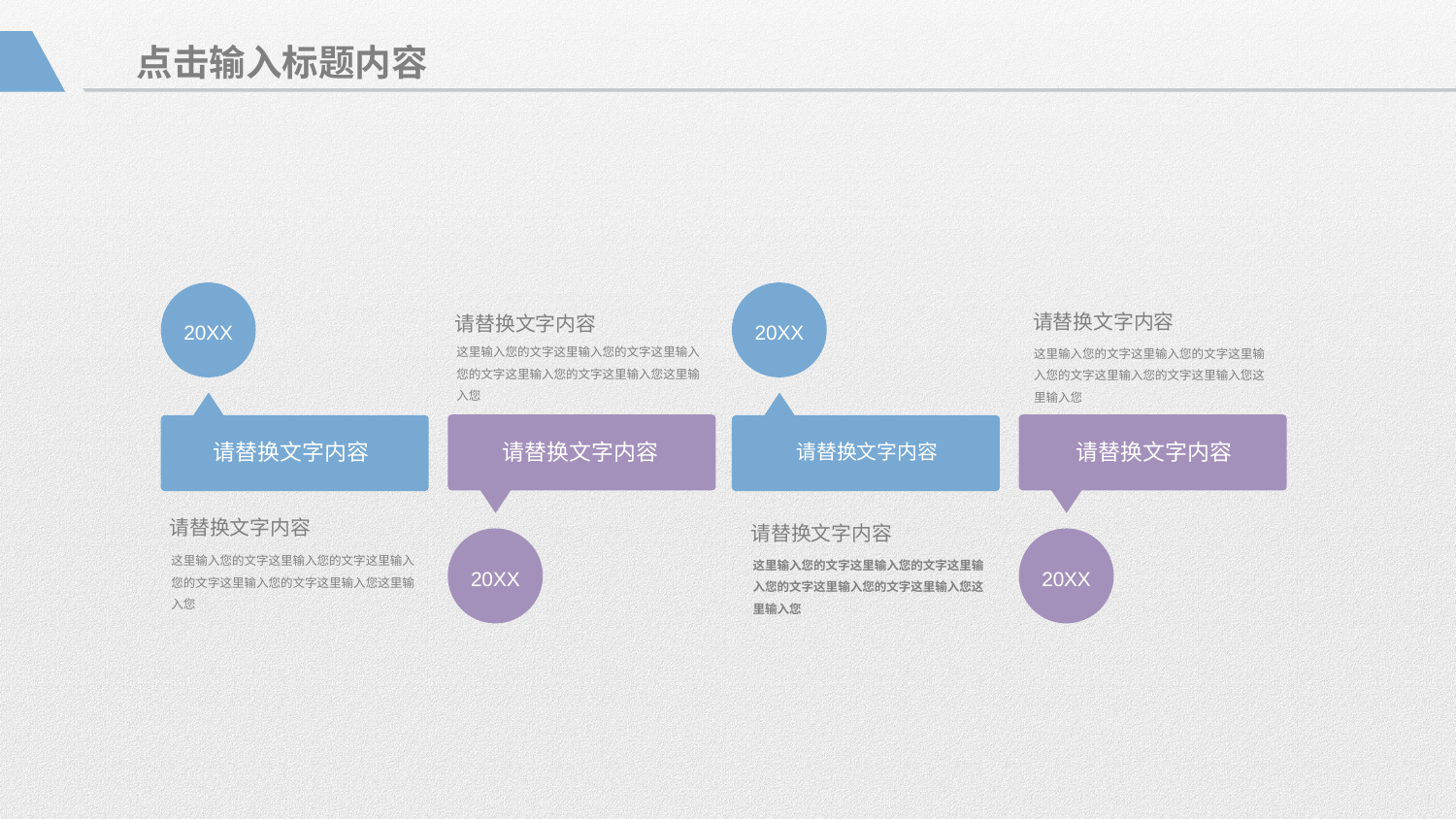

点击输入标题内容

20XX

20XX
请替换文字内容
请替换文字内容
这里输入您的文字这里输入您的文字这里输入您的文字这里输入您的文字这里输入您这里输入您
这里输入您的文字这里输入您的文字这里输入您的文字这里输入您的文字这里输入您这里输入您

请替换文字内容
请替换文字内容
请替换文字内容
请替换文字内容
请替换文字内容
请替换文字内容

20XX

20XX
这里输入您的文字这里输入您的文字这里输入您的文字这里输入您的文字这里输入您这里输入您
这里输入您的文字这里输入您的文字这里输入您的文字这里输入您的文字这里输入您这里输入您